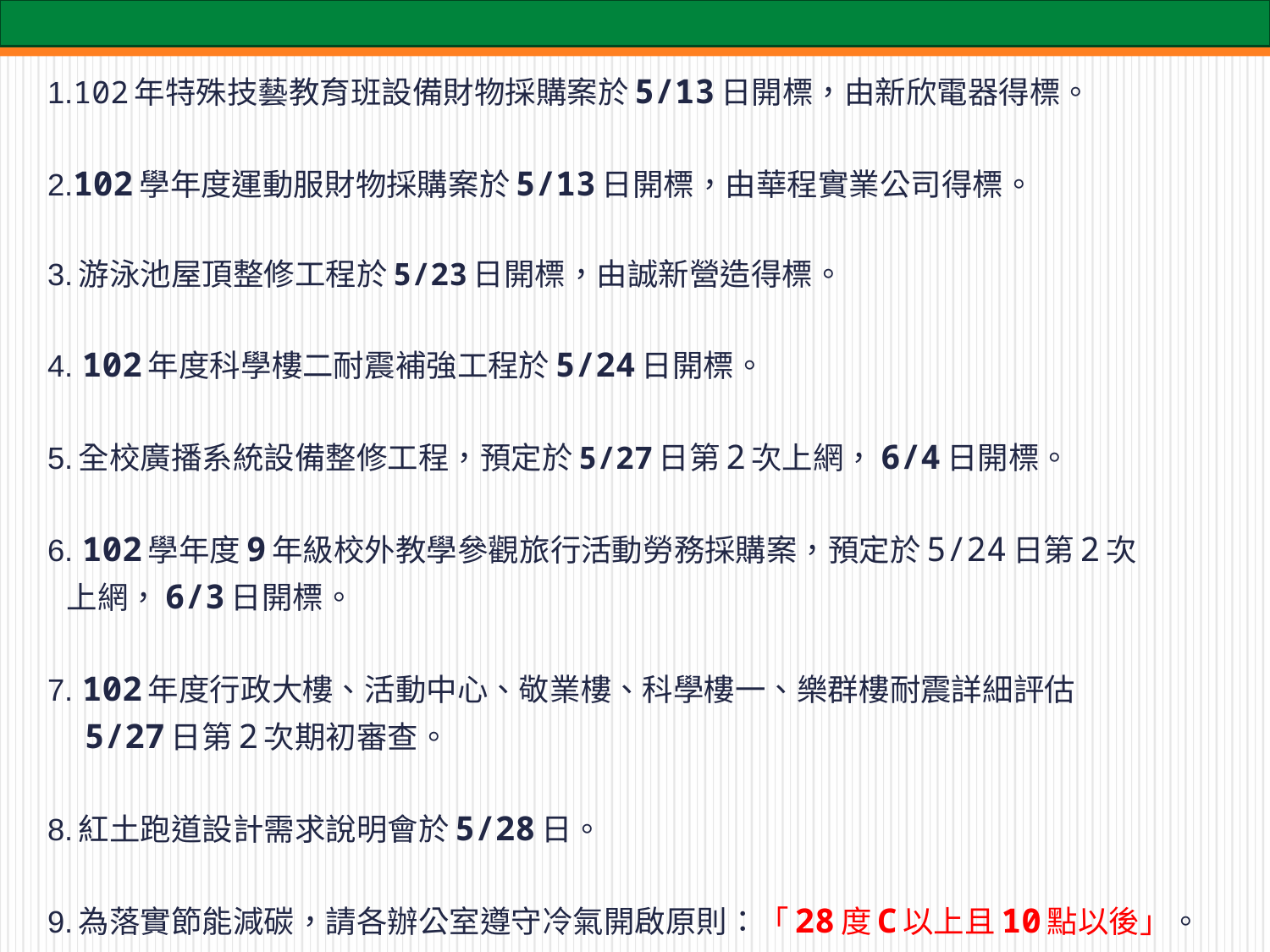

1.102年特殊技藝教育班設備財物採購案於5/13日開標，由新欣電器得標。

2.102學年度運動服財物採購案於5/13日開標，由華程實業公司得標。

3.游泳池屋頂整修工程於5/23日開標，由誠新營造得標。

4. 102年度科學樓二耐震補強工程於5/24日開標。

5.全校廣播系統設備整修工程，預定於5/27日第2次上網，6/4日開標。

6. 102學年度9年級校外教學參觀旅行活動勞務採購案，預定於5/24日第2次
  上網，6/3日開標。

7. 102年度行政大樓、活動中心、敬業樓、科學樓一、樂群樓耐震詳細評估
  5/27日第2次期初審查。

8.紅土跑道設計需求說明會於5/28日。

9.為落實節能減碳，請各辦公室遵守冷氣開啟原則：「28度C以上且10點以後」。